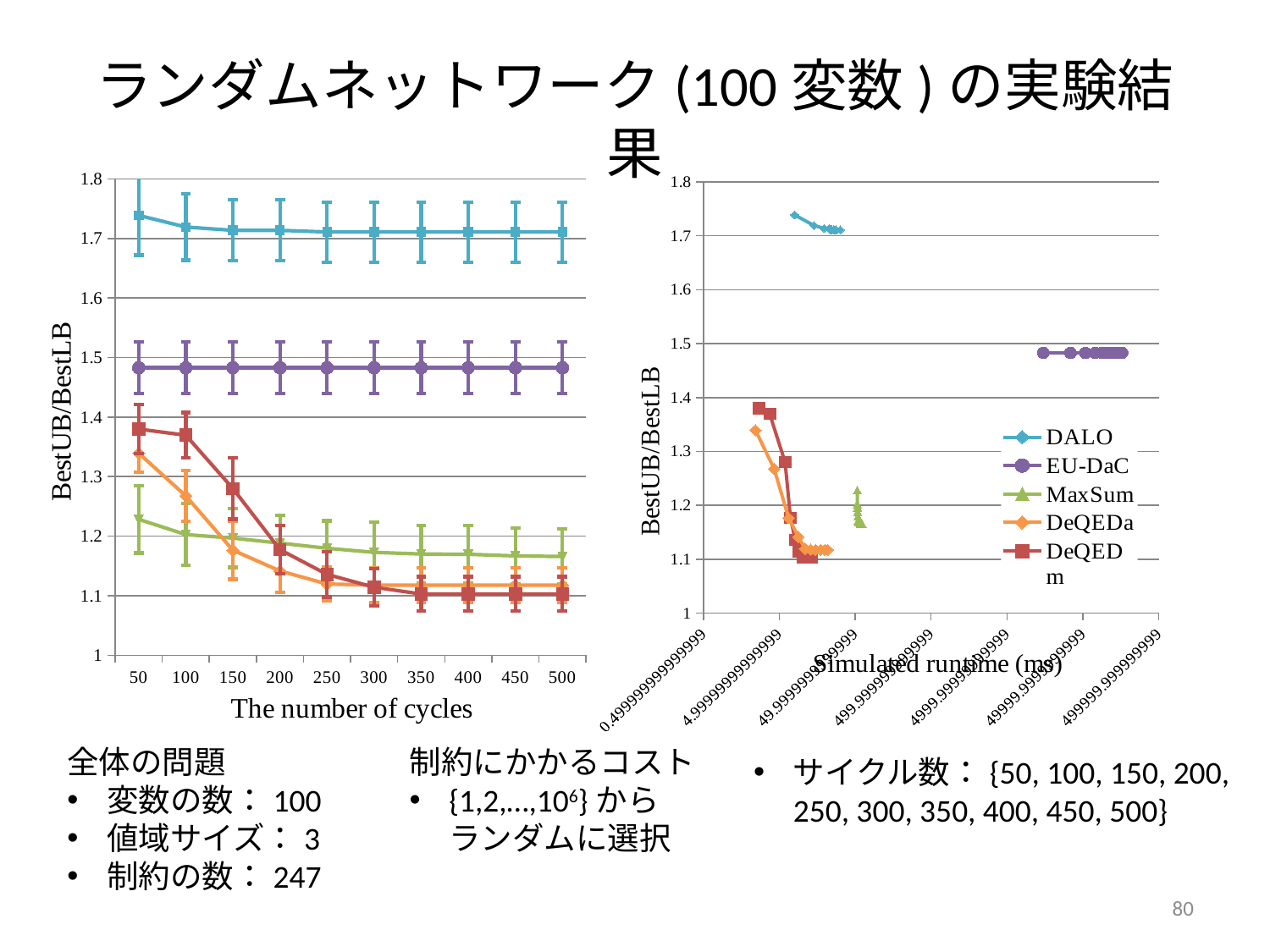

# ランダムネットワーク(100変数)の実験結果

### Chart

| Category | DALO | EU-DaC | MaxSum | DeQEDa | DeQEDm |
|---|---|---|---|---|---|
| 50 | 1.738651289904103 | 1.4827756873710278 | 1.2281528096968153 | 1.3393181746594505 | 1.379802512232733 |
| 100 | 1.7190972795634236 | 1.4827756873710278 | 1.2025210121517105 | 1.2675509558032743 | 1.3695322938914516 |
| 150 | 1.7136362677502839 | 1.4827756873710278 | 1.1966103931802339 | 1.17626912033907 | 1.2798856496240583 |
| 200 | 1.7136362677502839 | 1.4827756873710278 | 1.1882217508258544 | 1.1414594531484328 | 1.1771724326756139 |
| 250 | 1.7108385463835303 | 1.4827756873710278 | 1.1795697689834082 | 1.11951822148424 | 1.1356592240039445 |
| 300 | 1.7108385463835303 | 1.4827756873710278 | 1.1726993098099923 | 1.1176245429397558 | 1.1140682887378988 |
| 350 | 1.7108385463835303 | 1.4827756873710278 | 1.1699525345049209 | 1.117581412285122 | 1.1027725707217098 |
| 400 | 1.7108385463835303 | 1.4827756873710278 | 1.1694407293328635 | 1.117581412285122 | 1.1027725707217098 |
| 450 | 1.7108385463835303 | 1.4827756873710278 | 1.1667434416464462 | 1.117581412285122 | 1.1027725707217098 |
| 500 | 1.7108385463835303 | 1.4827756873710278 | 1.1656768304209526 | 1.117581412285122 | 1.1027725707217098 |

### Chart

| Category | DALO | EU-DaC | MaxSum | DeQEDa | DeQEDm |
|---|---|---|---|---|---|
全体の問題
変数の数：100
値域サイズ：3
制約の数：247
制約にかかるコスト
{1,2,…,106}から
ランダムに選択
サイクル数：{50, 100, 150, 200,
250, 300, 350, 400, 450, 500}
80